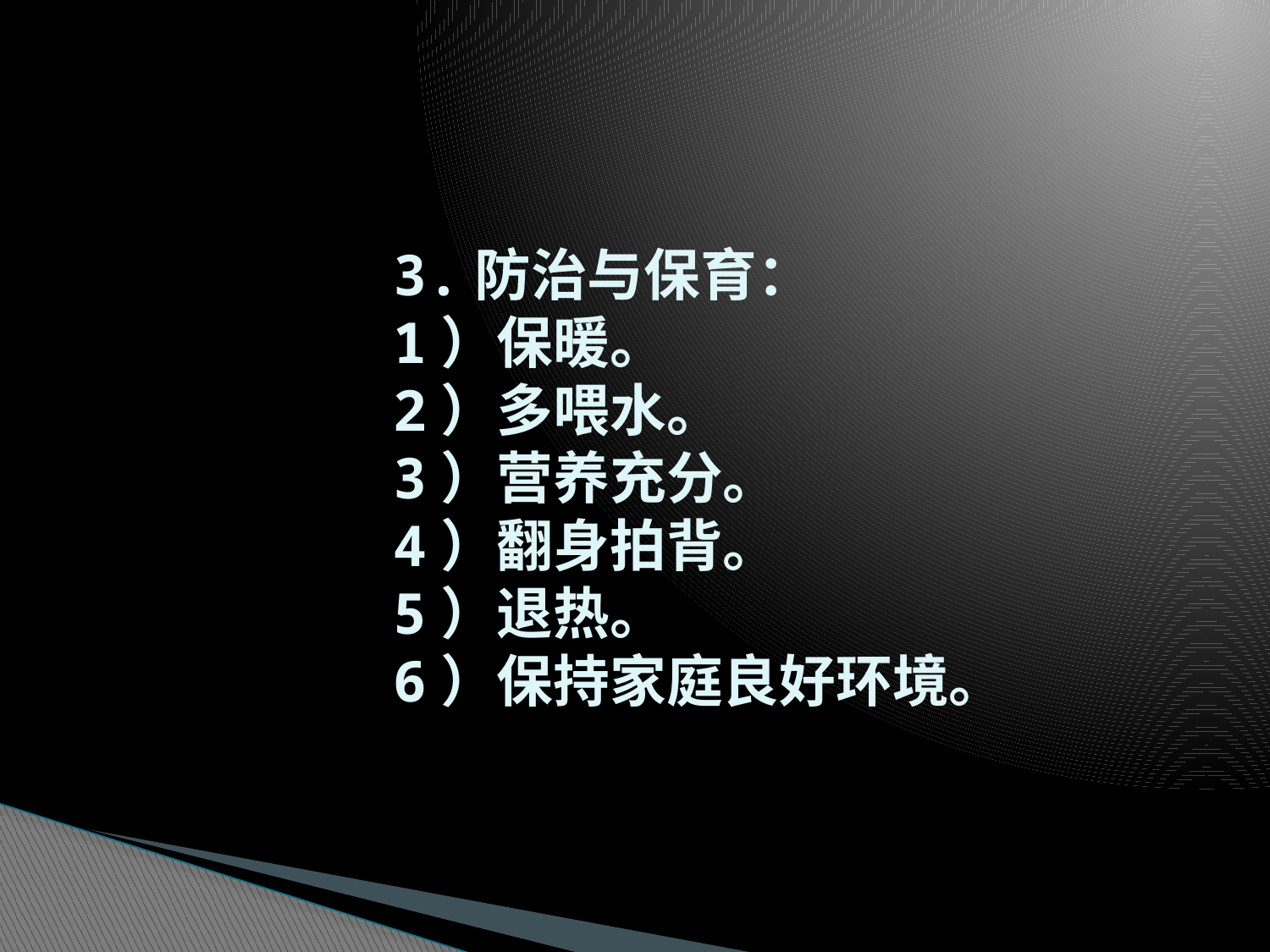

# 3.防治与保育： 1）保暖。 2）多喂水。 3）营养充分。 4）翻身拍背。 5）退热。 6）保持家庭良好环境。